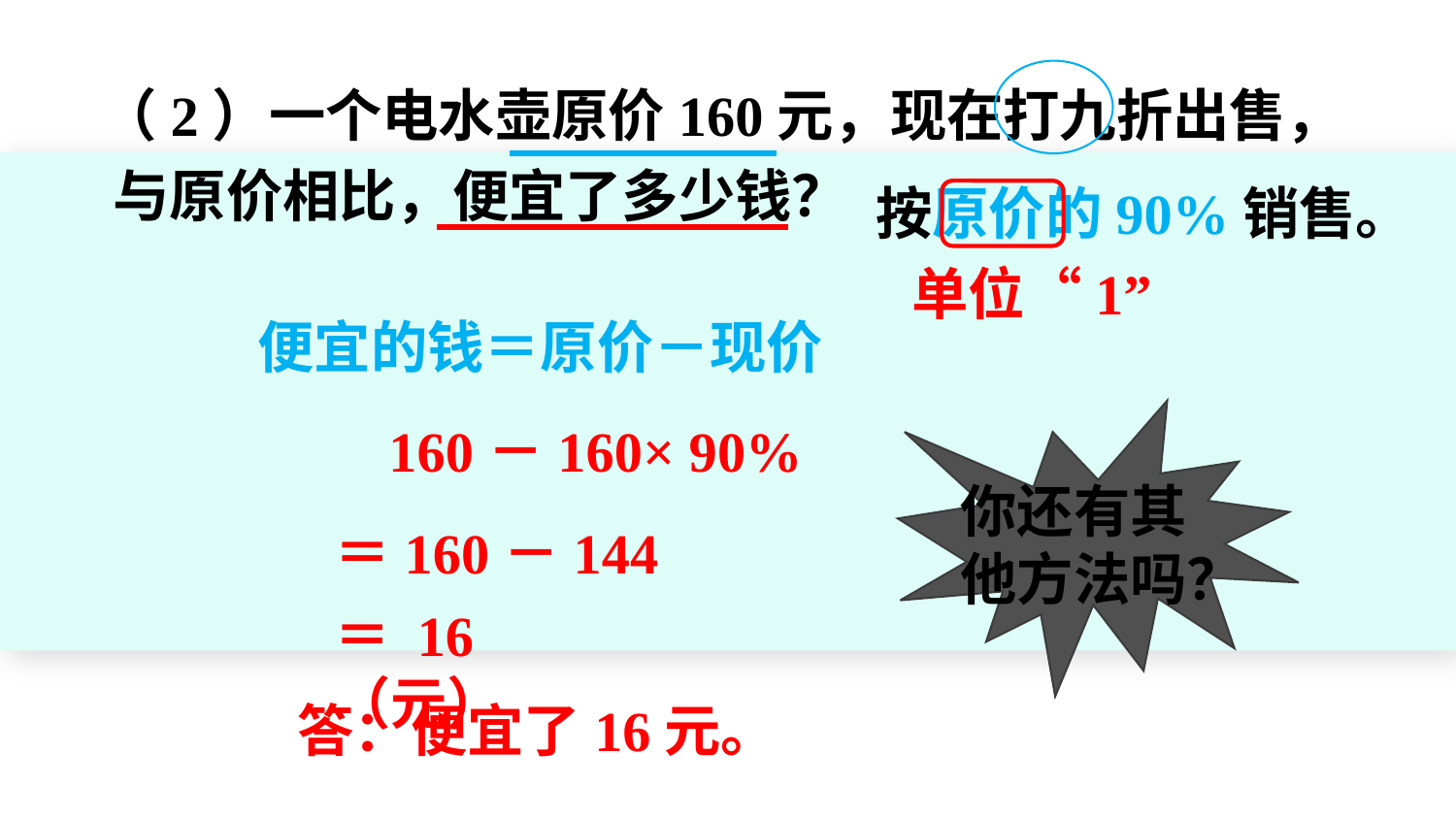

（2）一个电水壶原价160元，现在打九折出售，
  与原价相比，便宜了多少钱？

按原价的90%销售。

单位“1”
便宜的钱＝原价－现价
   160－160× 90%

你还有其他方法吗？
＝160－144
＝ 16（元）
答：便宜了16元。